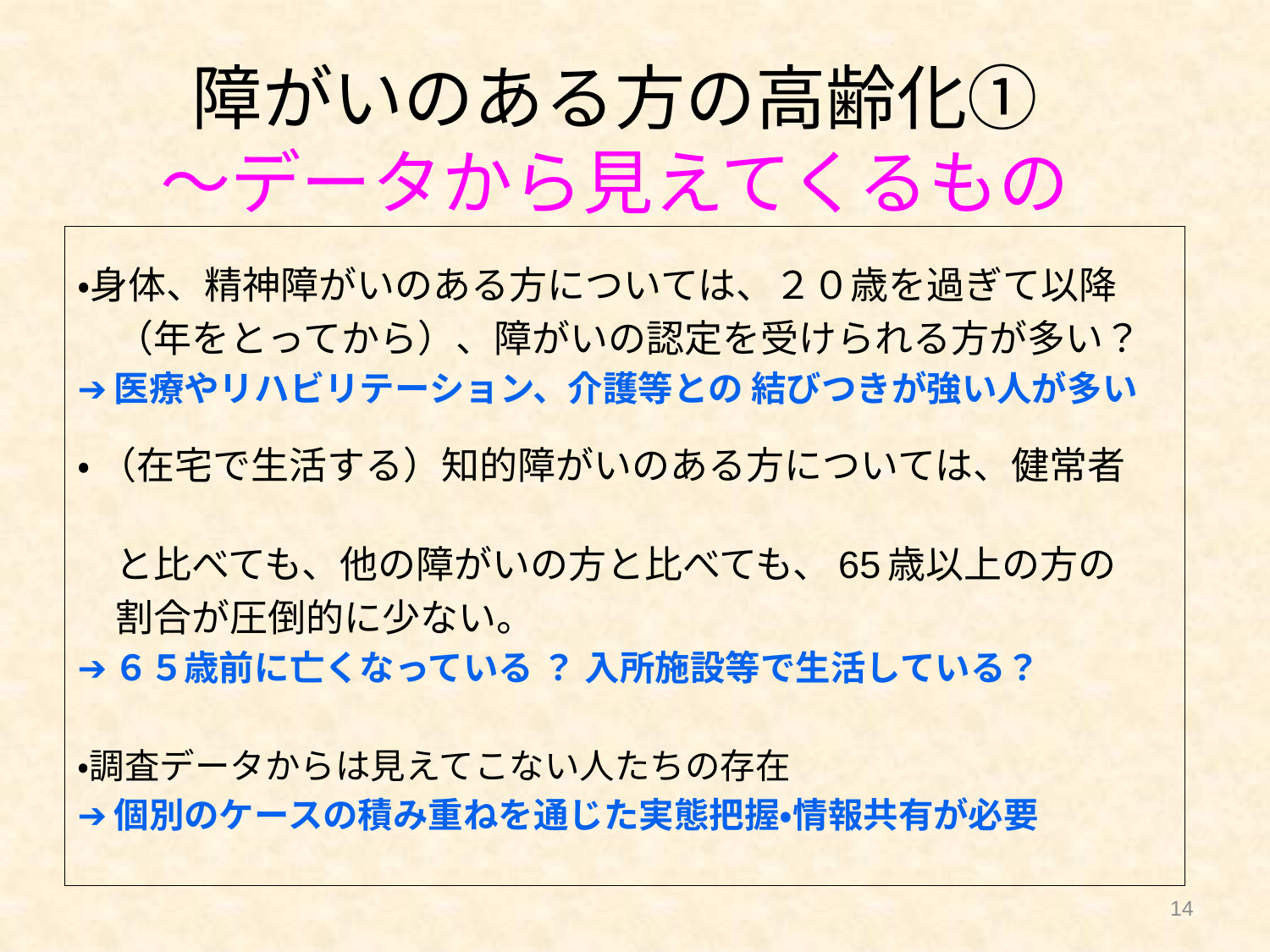

# 障がいのある方の高齢化① ～データから見えてくるもの

・身体、精神障がいのある方については、２０歳を過ぎて以降
　（年をとってから）、障がいの認定を受けられる方が多い？
➔医療やリハビリテーション、介護等との 結びつきが強い人が多い

・ （在宅で生活する）知的障がいのある方については、健常者
　と比べても、他の障がいの方と比べても、65歳以上の方の
　割合が圧倒的に少ない。
➔６５歳前に亡くなっている ？ 入所施設等で生活している？

・調査データからは見えてこない人たちの存在
➔個別のケースの積み重ねを通じた実態把握・情報共有が必要

14